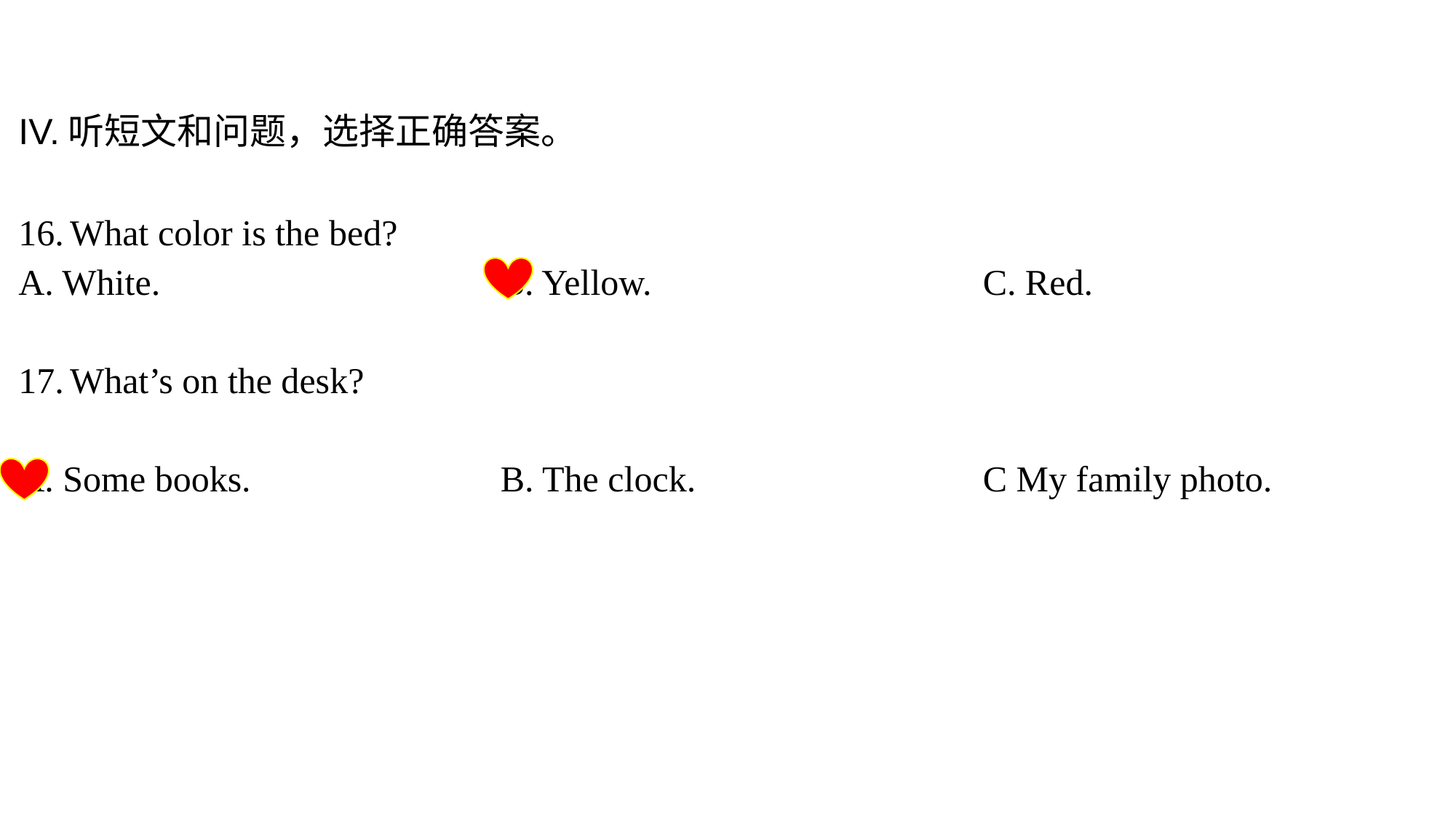

| IV.听短文和问题，选择正确答案。 |  |  |  |  |  |  |  |
| --- | --- | --- | --- | --- | --- | --- | --- |
| 16. | What color is the bed? |  |  |  |  |  |  |
| A. White. |  | B. Yellow. |  |  | C. Red. |  |  |
| 17. | What’s on the desk? |  |  |  |  |  |  |
| A. Some books. |  | B. The clock. |  |  | C My family photo. |  |  |